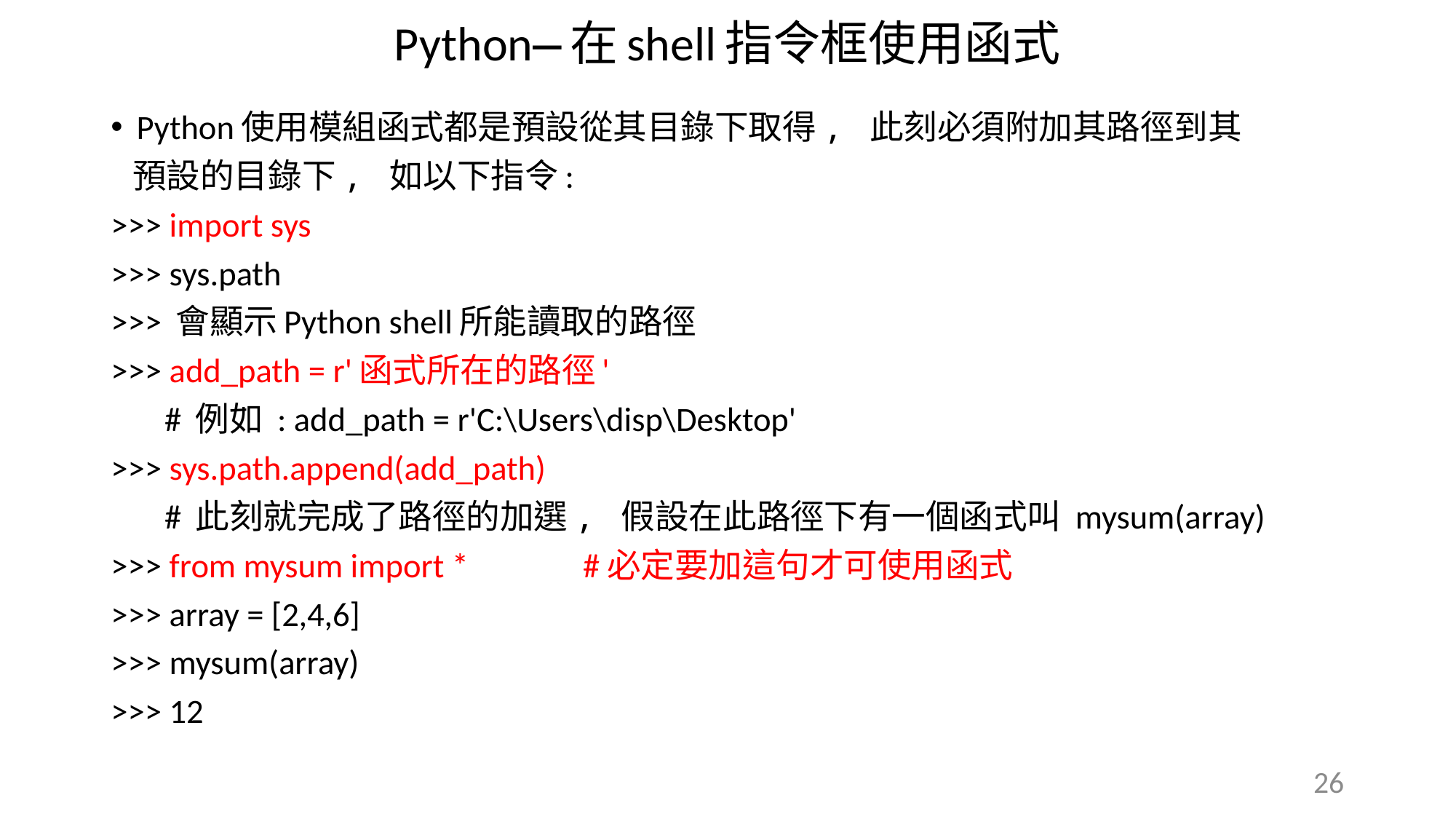

Python—在shell指令框使用函式
Python使用模組函式都是預設從其目錄下取得, 此刻必須附加其路徑到其
  預設的目錄下, 如以下指令:
>>> import sys
>>> sys.path
>>> 會顯示Python shell所能讀取的路徑
>>> add_path = r'函式所在的路徑'
       # 例如 : add_path = r'C:\Users\disp\Desktop'
>>> sys.path.append(add_path)
       # 此刻就完成了路徑的加選, 假設在此路徑下有一個函式叫 mysum(array)
>>> from mysum import *               #必定要加這句才可使用函式
>>> array = [2,4,6]
>>> mysum(array)
>>> 12
26